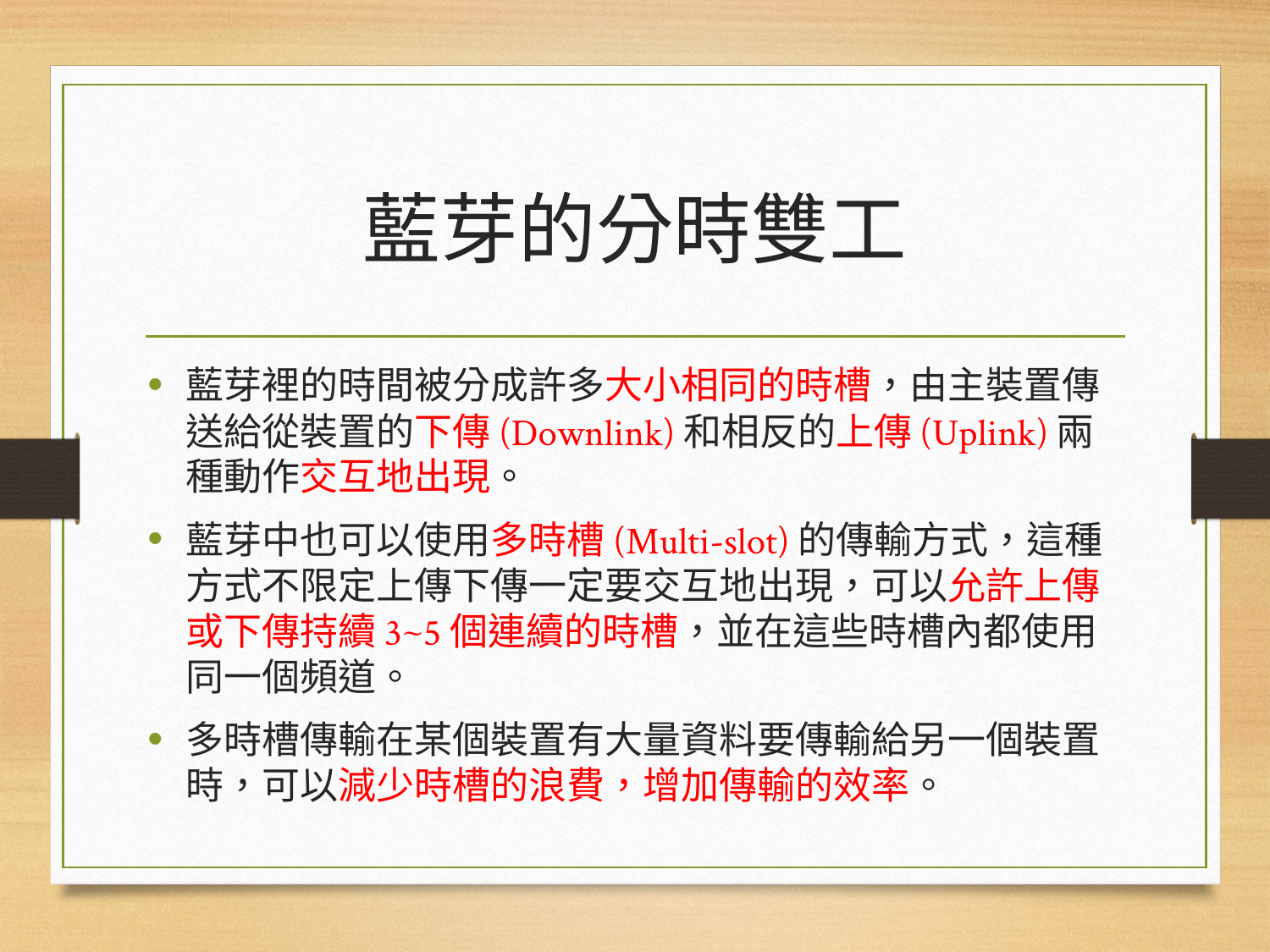

# 藍芽的分時雙工
藍芽裡的時間被分成許多大小相同的時槽，由主裝置傳送給從裝置的下傳(Downlink)和相反的上傳(Uplink)兩種動作交互地出現。
藍芽中也可以使用多時槽(Multi-slot)的傳輸方式，這種方式不限定上傳下傳一定要交互地出現，可以允許上傳或下傳持續3~5個連續的時槽，並在這些時槽內都使用同一個頻道。
多時槽傳輸在某個裝置有大量資料要傳輸給另一個裝置時，可以減少時槽的浪費，增加傳輸的效率。